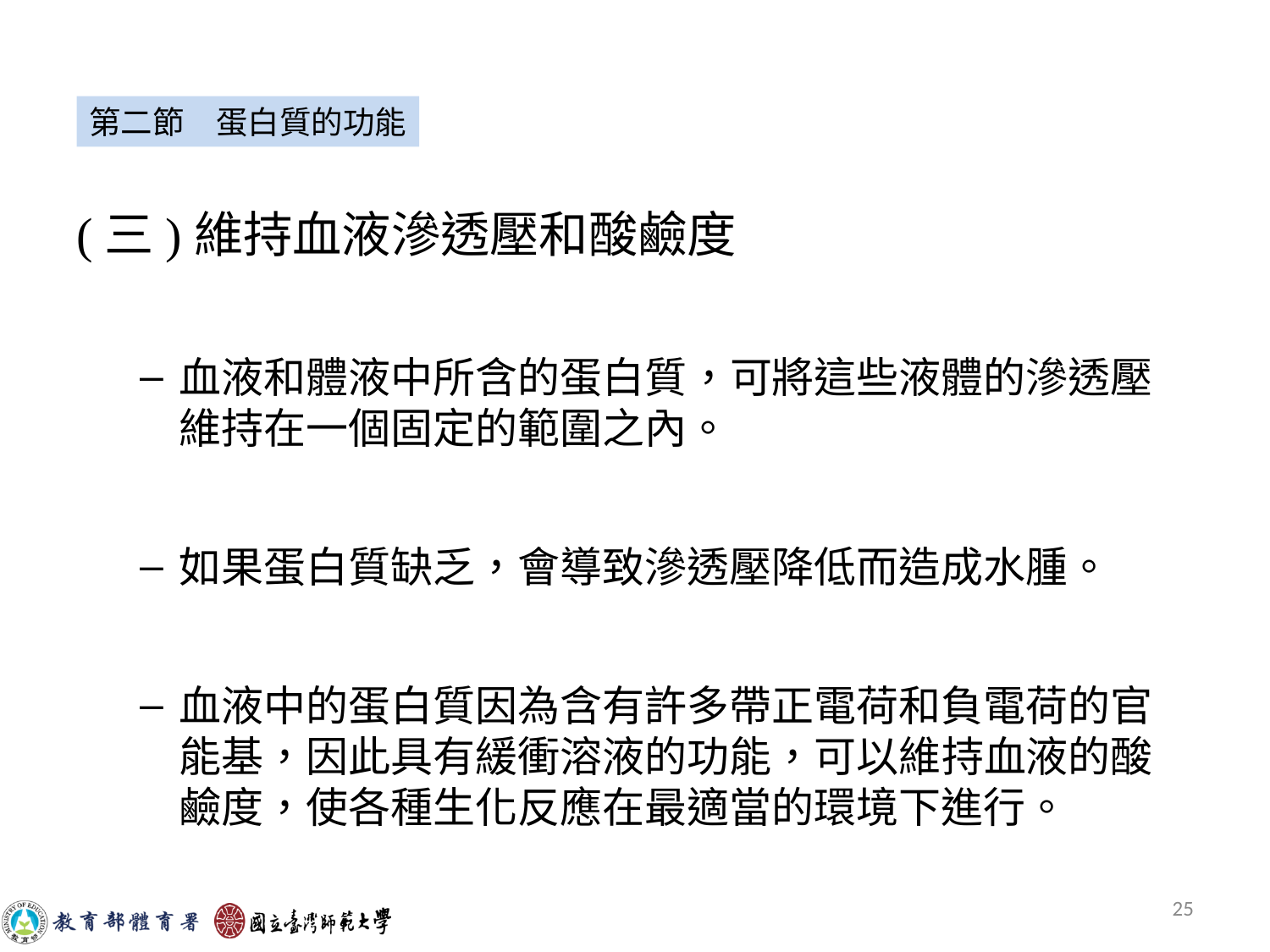

#
第二節　蛋白質的功能
(三)維持血液滲透壓和酸鹼度

血液和體液中所含的蛋白質，可將這些液體的滲透壓維持在一個固定的範圍之內。

如果蛋白質缺乏，會導致滲透壓降低而造成水腫。

血液中的蛋白質因為含有許多帶正電荷和負電荷的官能基，因此具有緩衝溶液的功能，可以維持血液的酸鹼度，使各種生化反應在最適當的環境下進行。
25